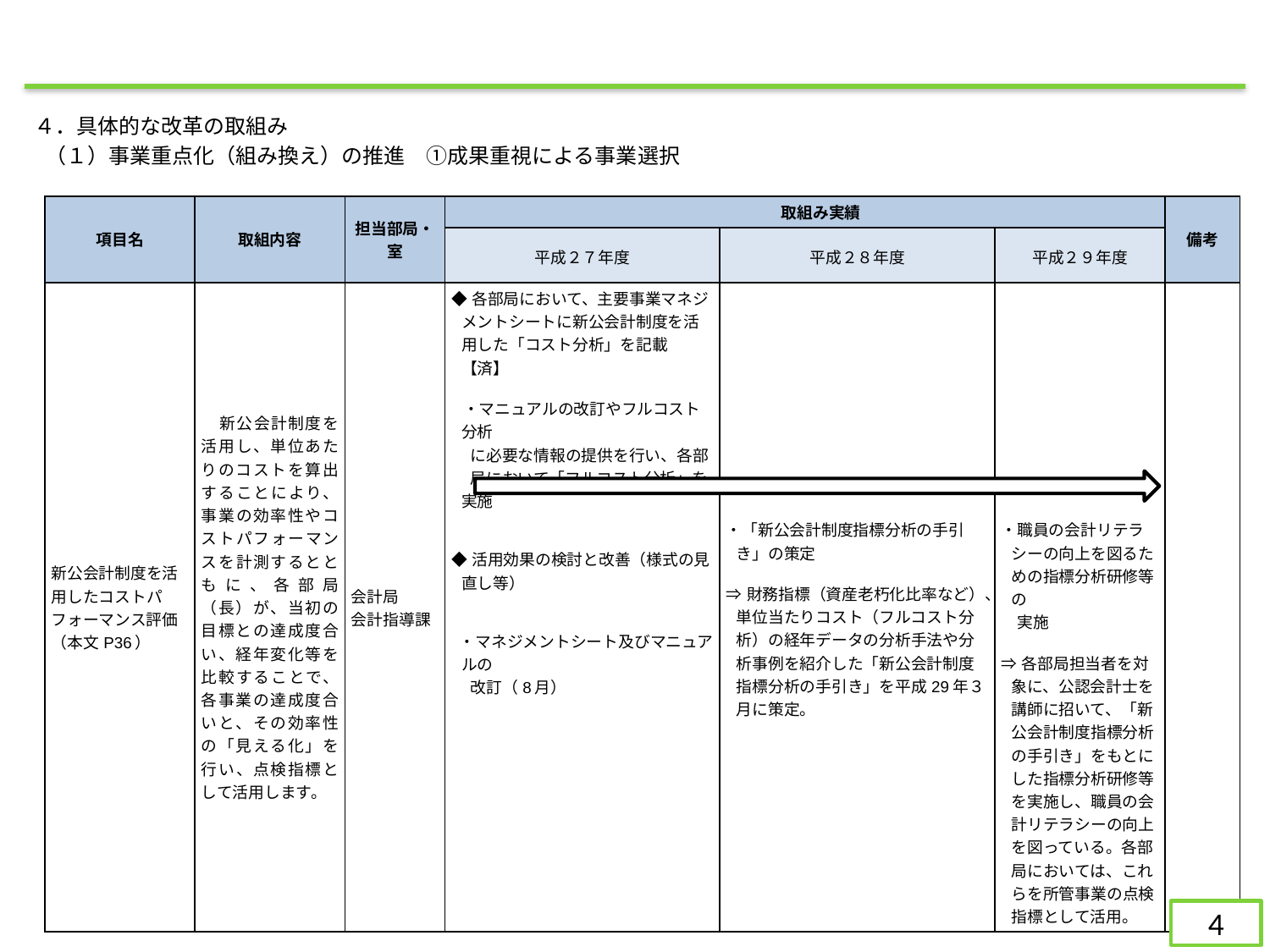

４．具体的な改革の取組み
（１）事業重点化（組み換え）の推進　①成果重視による事業選択
| 項目名 | 取組内容 | 担当部局・室 | 取組み実績 |  |  | 備考 |
| --- | --- | --- | --- | --- | --- | --- |
|  |  |  | 平成２７年度 | 平成２８年度 | 平成２９年度 |  |
| 新公会計制度を活用したコストパフォーマンス評価 （本文P36） | 新公会計制度を活用し、単位あたりのコストを算出することにより、事業の効率性やコストパフォーマンスを計測するとともに、各部局（長）が、当初の目標との達成度合い、経年変化等を比較することで、各事業の達成度合いと、その効率性の「見える化」を行い、点検指標として活用します。 | 会計局 会計指導課 | ◆各部局において、主要事業マネジメントシートに新公会計制度を活用した「コスト分析」を記載【済】 ・マニュアルの改訂やフルコスト分析 に必要な情報の提供を行い、各部 局において「フルコスト分析」を実施 ◆活用効果の検討と改善（様式の見直し等） ・マネジメントシート及びマニュアルの 改訂（8月） | ・「新公会計制度指標分析の手引き」の策定 ⇒財務指標（資産老朽化比率など）、単位当たりコスト（フルコスト分析）の経年データの分析手法や分析事例を紹介した「新公会計制度指標分析の手引き」を平成29年３月に策定。 | ・職員の会計リテラシーの向上を図るための指標分析研修等の 　実施 ⇒各部局担当者を対象に、公認会計士を講師に招いて、「新公会計制度指標分析の手引き」をもとにした指標分析研修等を実施し、職員の会計リテラシーの向上を図っている。各部局においては、これらを所管事業の点検指標として活用。 |  |

4